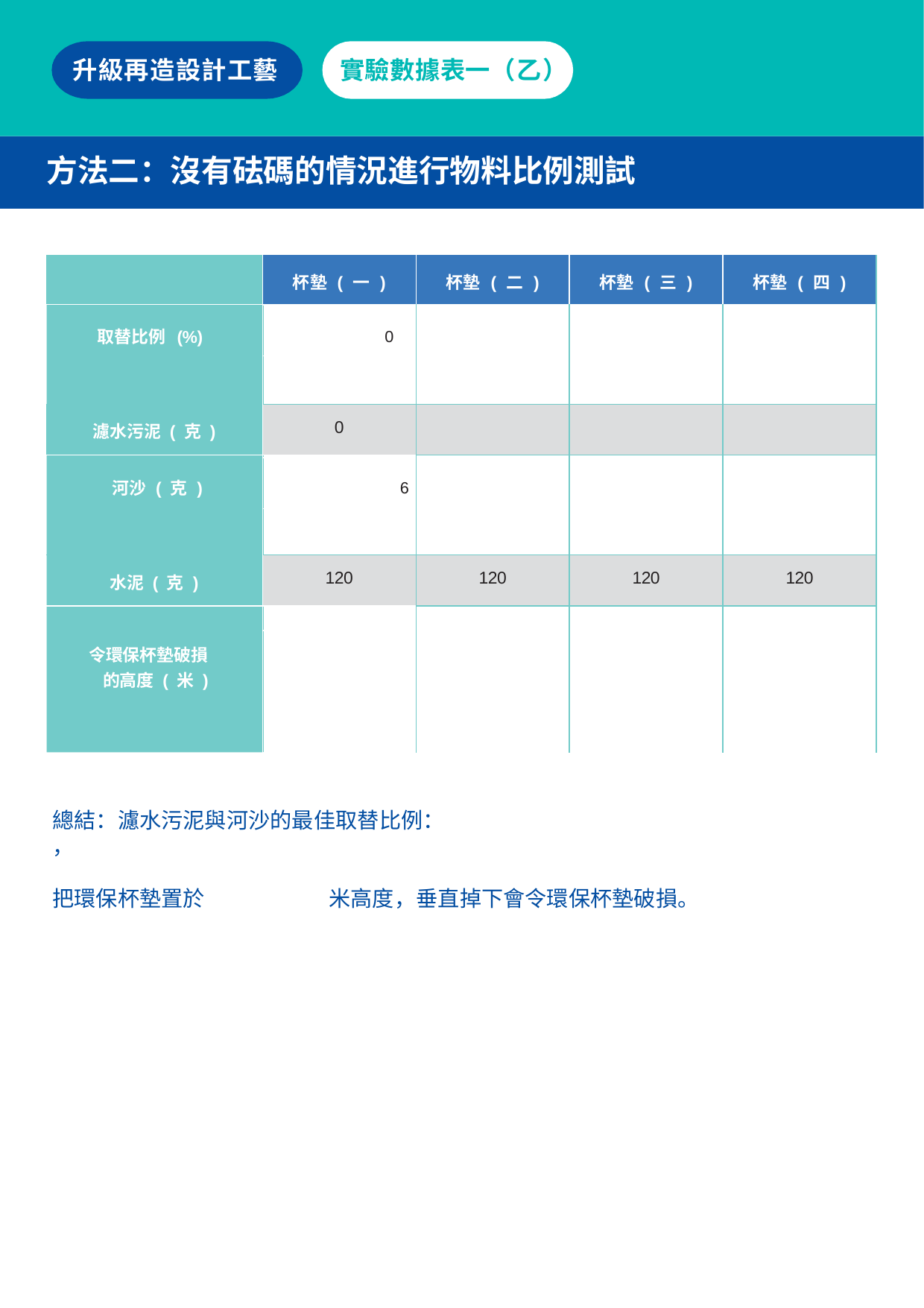

實驗數據表一（乙）
升級再造設計工藝
方法二：沒有砝碼的情況進行物料比例測試
|  | 杯墊 ( 一 ) | 杯墊 ( 二 ) | 杯墊 ( 三 ) | 杯墊 ( 四 ) |
| --- | --- | --- | --- | --- |
| 取替比例 (%) 0 |  |  |  |  |
| 濾水污泥 ( 克 ) | 0 |  |  |  |
| 河沙 ( 克 ) 6 |  |  |  |  |
| 水泥 ( 克 ) | 120 | 120 | 120 | 120 |
| 令環保杯墊破損的高度 ( 米 ) |  |  |  |  |
| 請描述碎裂程度 |  |  |  |  |

總結：濾水污泥與河沙的最佳取替比例：	，
把環保杯墊置於 	 米高度，垂直掉下會令環保杯墊破損。